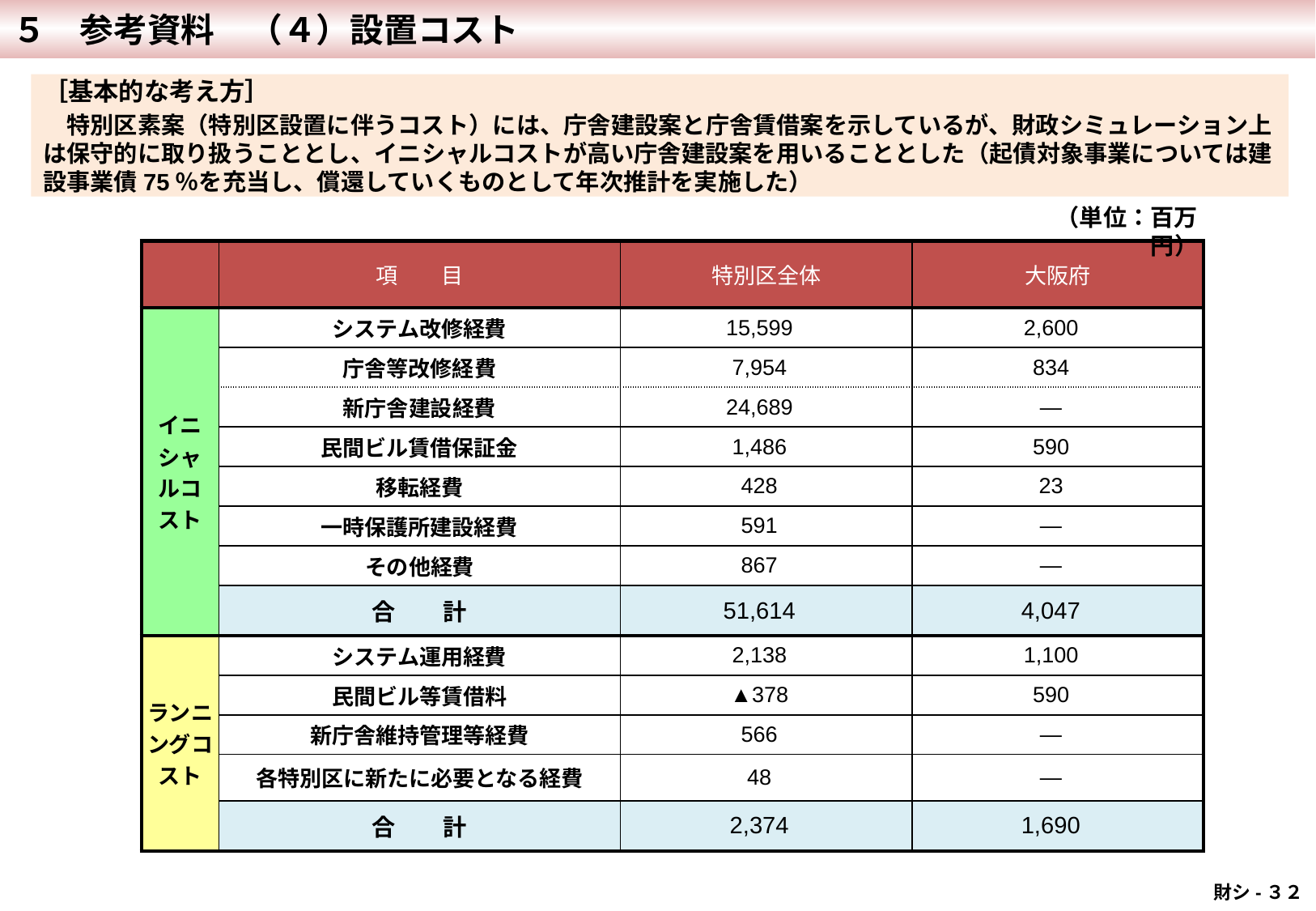

５　参考資料　（４）設置コスト
［基本的な考え方］
　特別区素案（特別区設置に伴うコスト）には、庁舎建設案と庁舎賃借案を示しているが、財政シミュレーション上は保守的に取り扱うこととし、イニシャルコストが高い庁舎建設案を用いることとした（起債対象事業については建設事業債75％を充当し、償還していくものとして年次推計を実施した）
（単位：百万円）
|  | 項　　目 | 特別区全体 | 大阪府 |
| --- | --- | --- | --- |
| イニシャルコスト | システム改修経費 | 15,599 | 2,600 |
|  | 庁舎等改修経費 | 7,954 | 834 |
|  | 新庁舎建設経費 | 24,689 | ― |
|  | 民間ビル賃借保証金 | 1,486 | 590 |
|  | 移転経費 | 428 | 23 |
|  | 一時保護所建設経費 | 591 | ― |
|  | その他経費 | 867 | ― |
|  | 合　　計 | 51,614 | 4,047 |
| ランニングコスト | システム運用経費 | 2,138 | 1,100 |
|  | 民間ビル等賃借料 | ▲378 | 590 |
|  | 新庁舎維持管理等経費 | 566 | ― |
|  | 各特別区に新たに必要となる経費 | 48 | ― |
|  | 合　　計 | 2,374 | 1,690 |
 財シ-３２